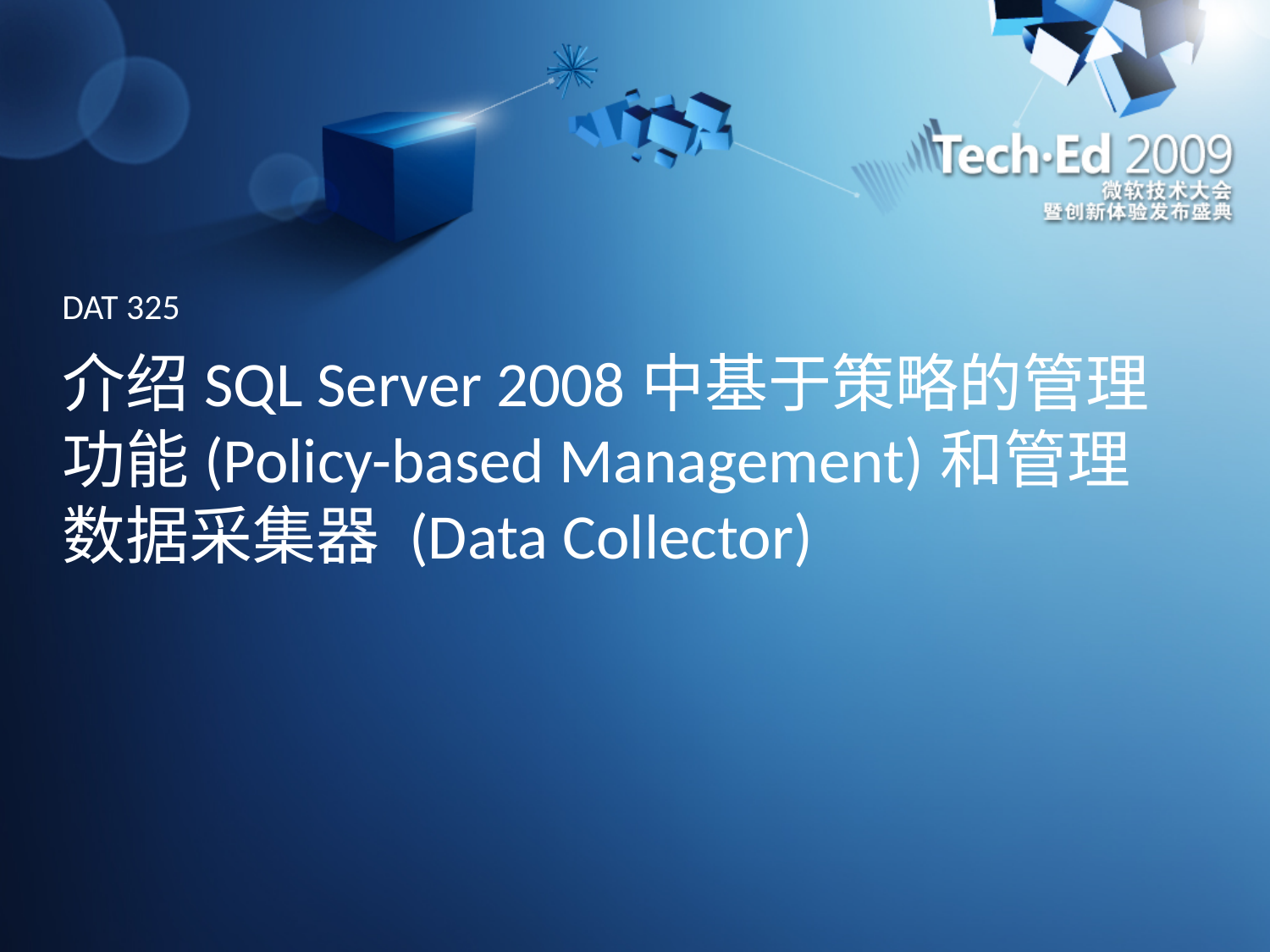

DAT 325
# 介绍SQL Server 2008中基于策略的管理 功能(Policy-based Management)和管理数据采集器 (Data Collector)